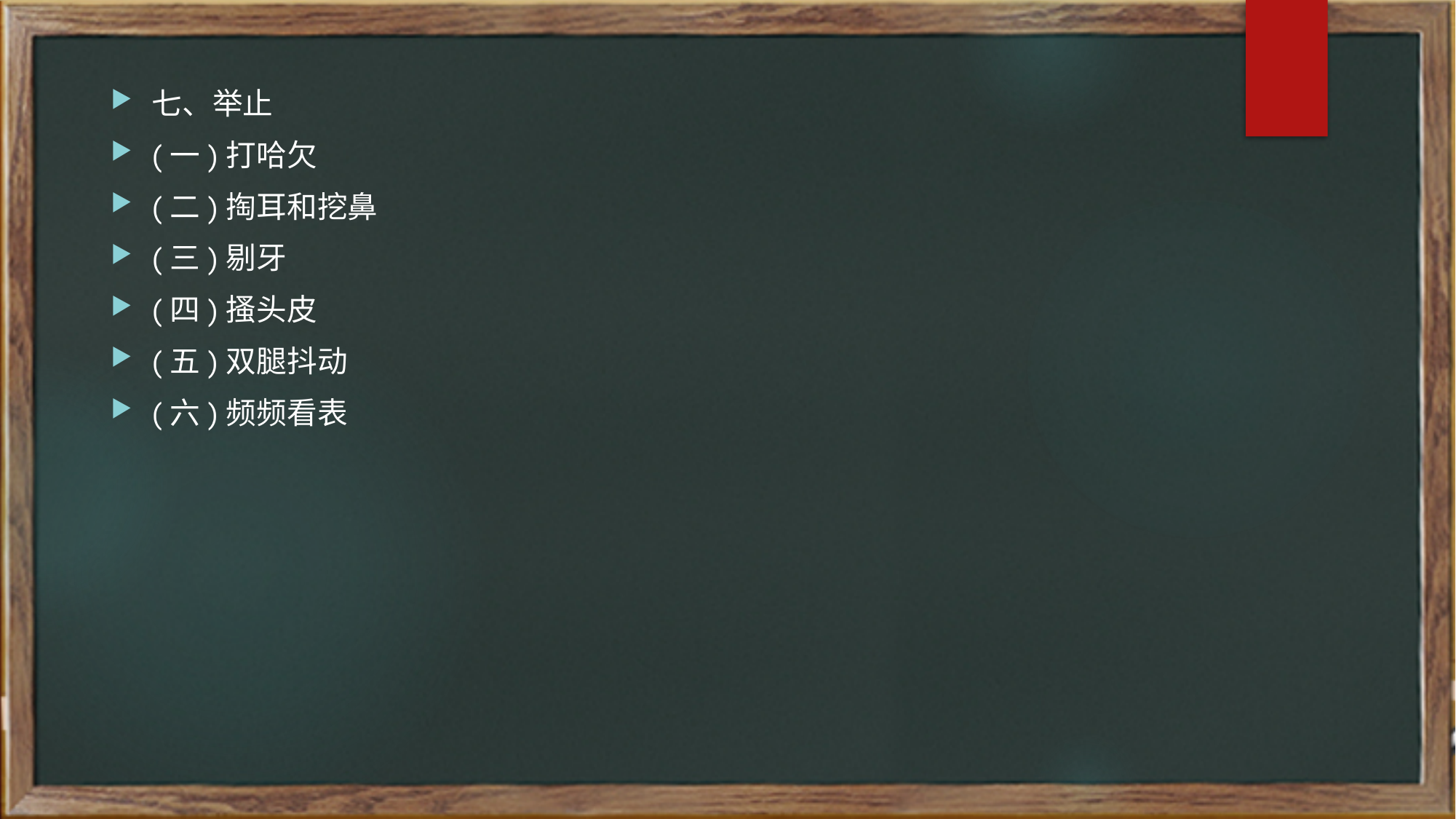

七、举止
(一)打哈欠
(二)掏耳和挖鼻
(三)剔牙
(四)搔头皮
(五)双腿抖动
(六)频频看表